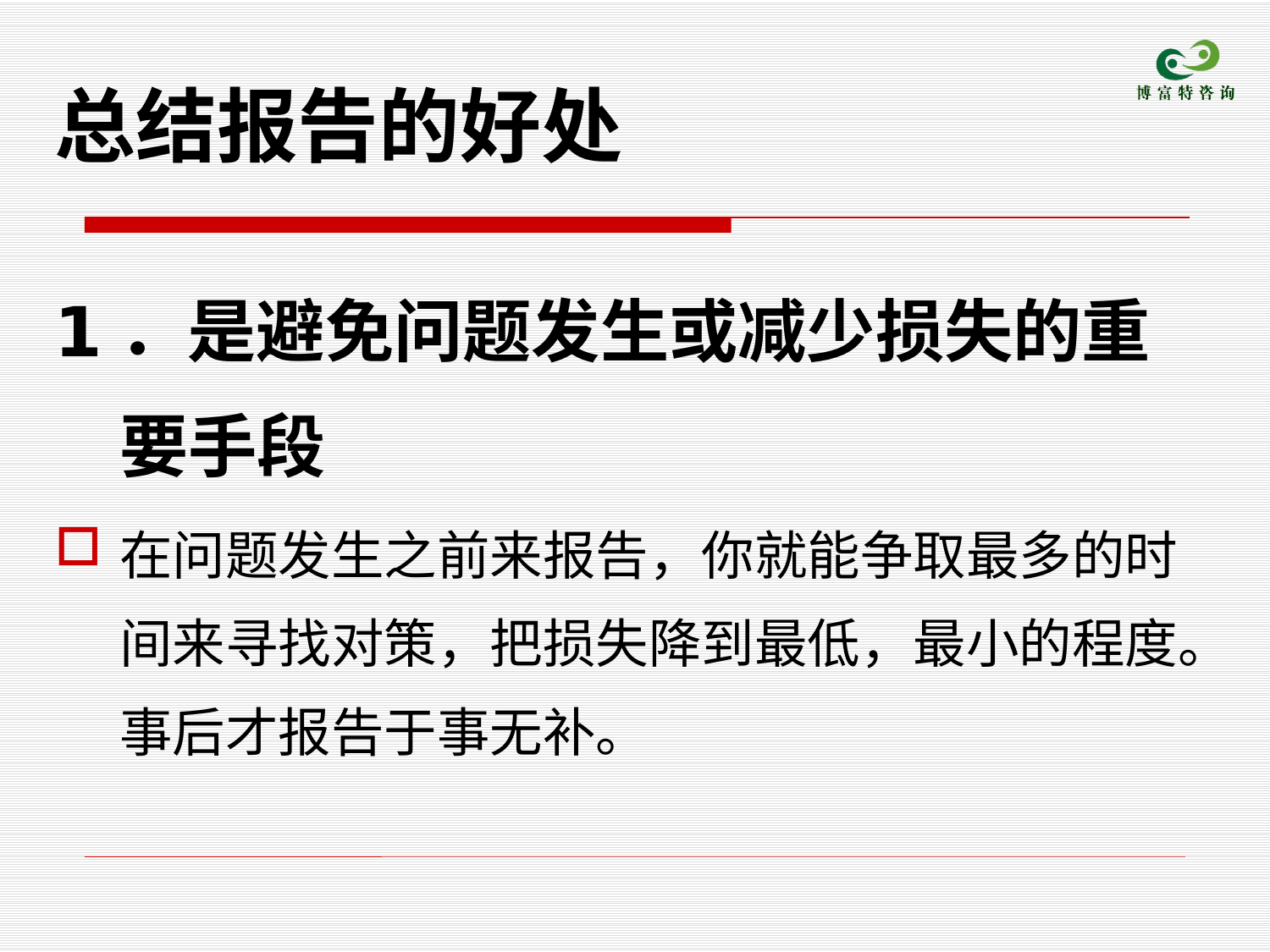

# 总结报告的好处

1．是避免问题发生或减少损失的重要手段
在问题发生之前来报告，你就能争取最多的时间来寻找对策，把损失降到最低，最小的程度。事后才报告于事无补。
381